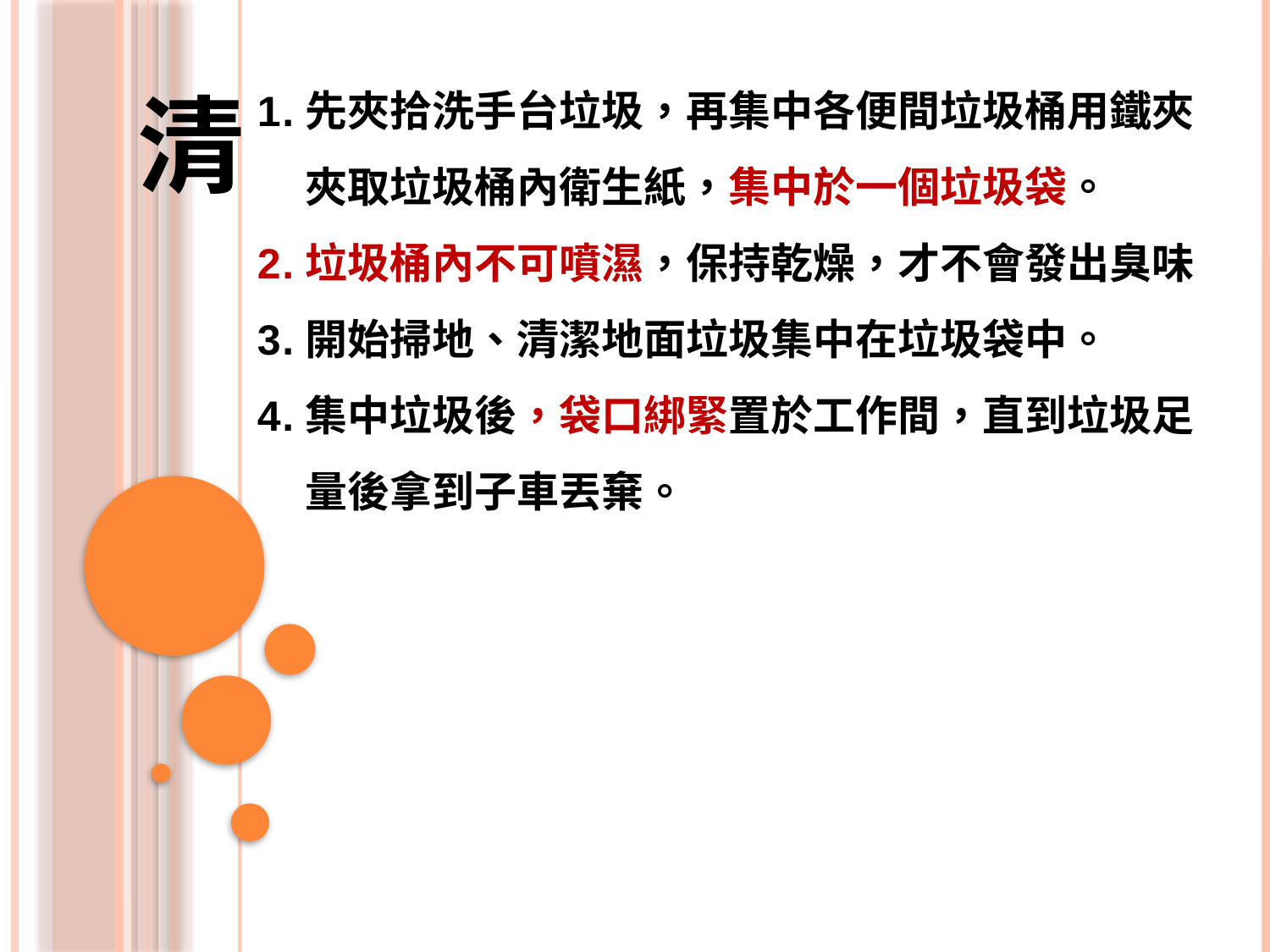

先夾拾洗手台垃圾，再集中各便間垃圾桶用鐵夾夾取垃圾桶內衛生紙，集中於一個垃圾袋。
垃圾桶內不可噴濕，保持乾燥，才不會發出臭味
開始掃地、清潔地面垃圾集中在垃圾袋中。
集中垃圾後，袋口綁緊置於工作間，直到垃圾足量後拿到子車丟棄。
清